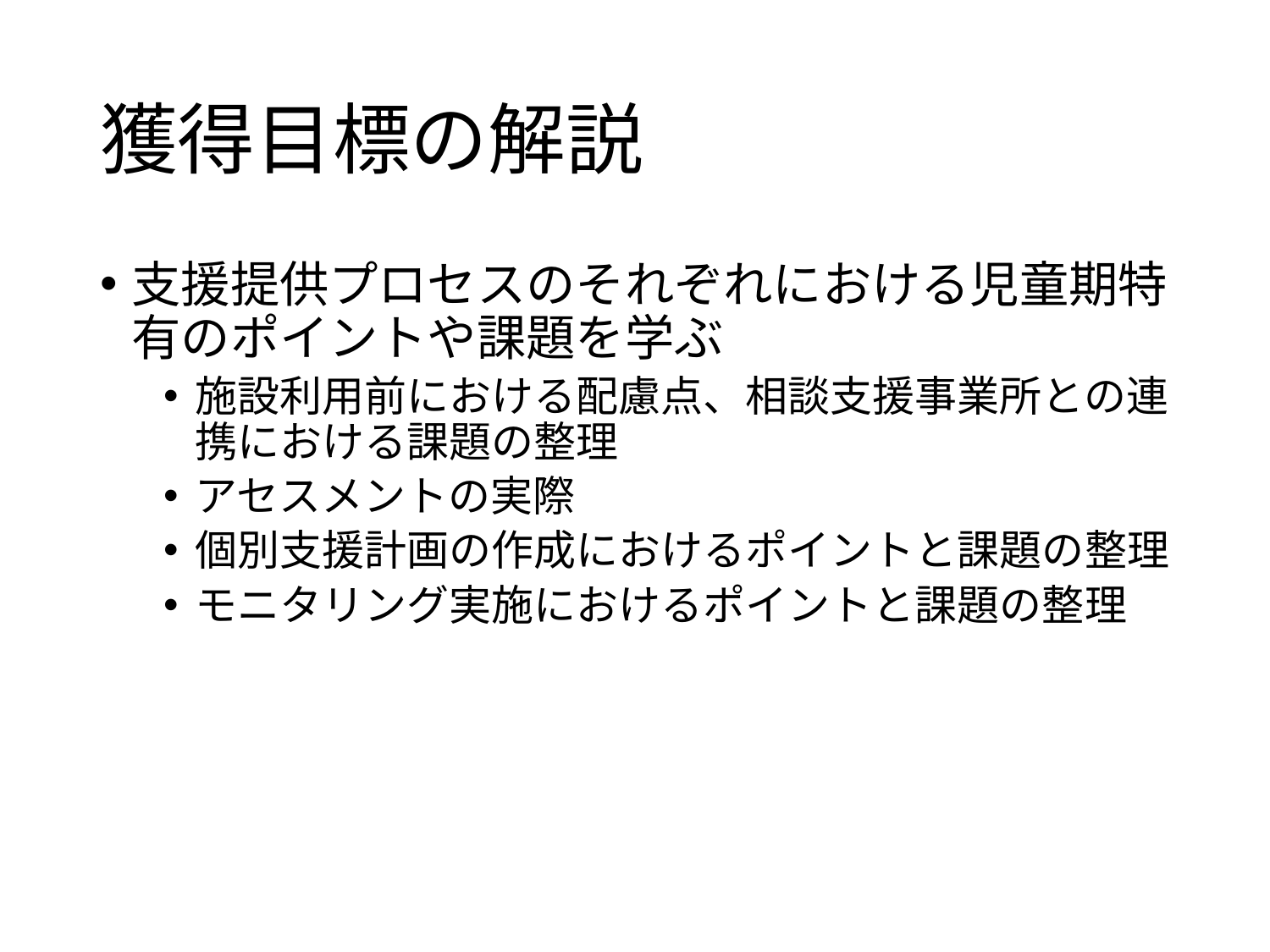

# 獲得目標の解説
支援提供プロセスのそれぞれにおける児童期特有のポイントや課題を学ぶ
施設利用前における配慮点、相談支援事業所との連携における課題の整理
アセスメントの実際
個別支援計画の作成におけるポイントと課題の整理
モニタリング実施におけるポイントと課題の整理